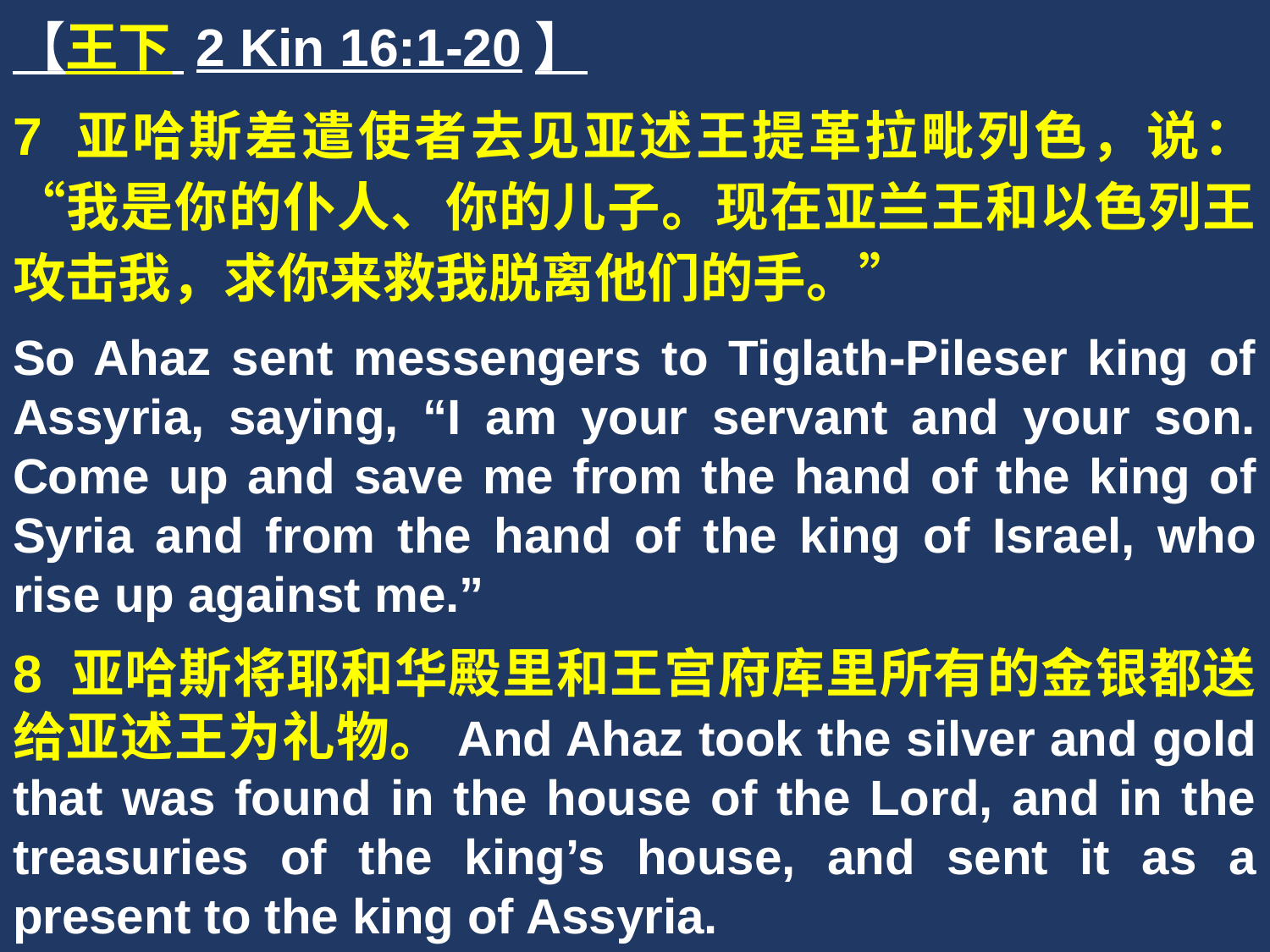

【王下 2 Kin 16:1-20】
7 亚哈斯差遣使者去见亚述王提革拉毗列色，说：“我是你的仆人、你的儿子。现在亚兰王和以色列王攻击我，求你来救我脱离他们的手。”
So Ahaz sent messengers to Tiglath-Pileser king of Assyria, saying, “I am your servant and your son. Come up and save me from the hand of the king of Syria and from the hand of the king of Israel, who rise up against me.”
8 亚哈斯将耶和华殿里和王宫府库里所有的金银都送给亚述王为礼物。And Ahaz took the silver and gold that was found in the house of the Lord, and in the treasuries of the king’s house, and sent it as a present to the king of Assyria.